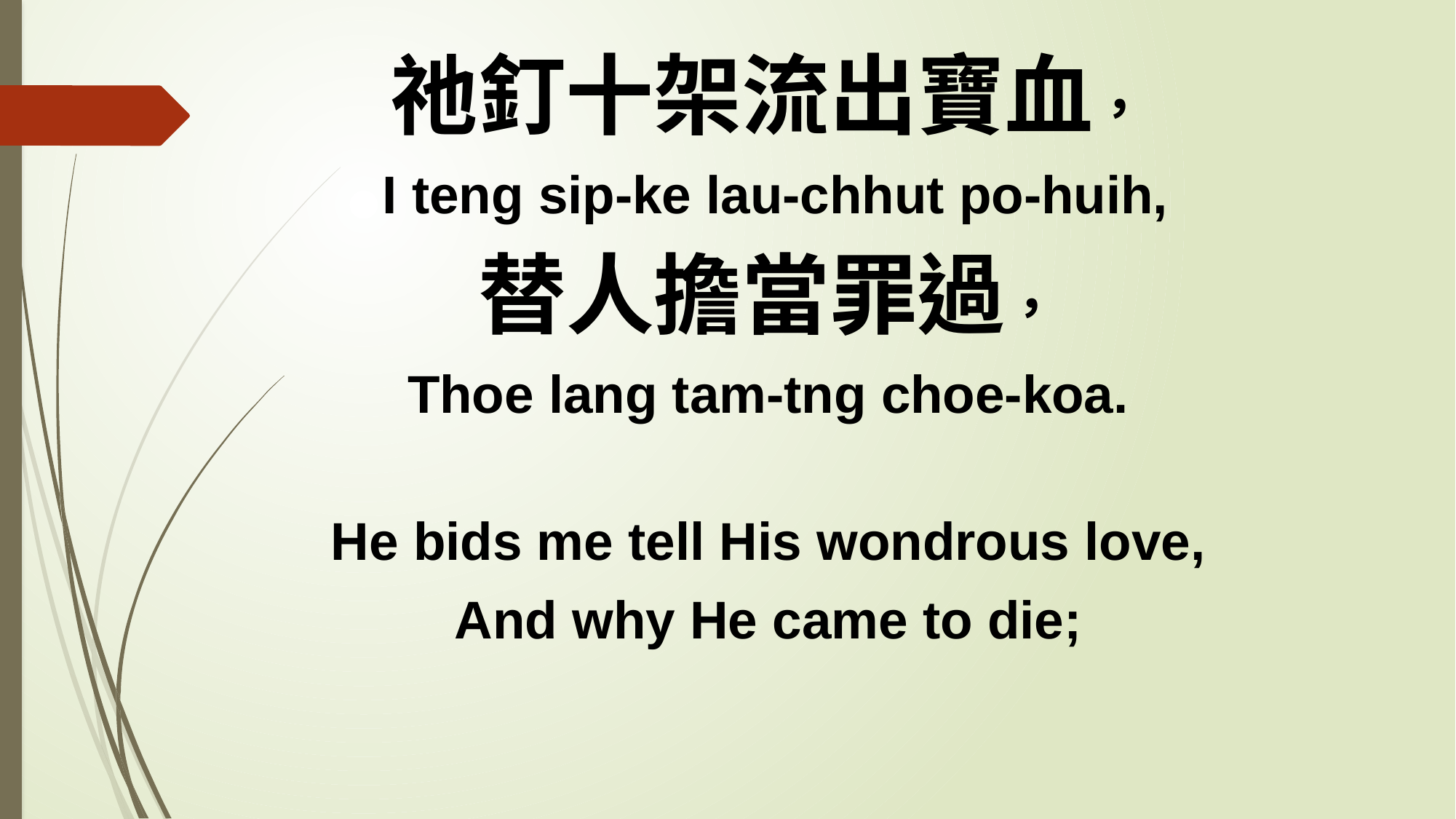

祂釘十架流出寶血，
 I teng sip-ke lau-chhut po-huih,
替人擔當罪過，
Thoe lang tam-tng choe-koa.

He bids me tell His wondrous love,
And why He came to die;